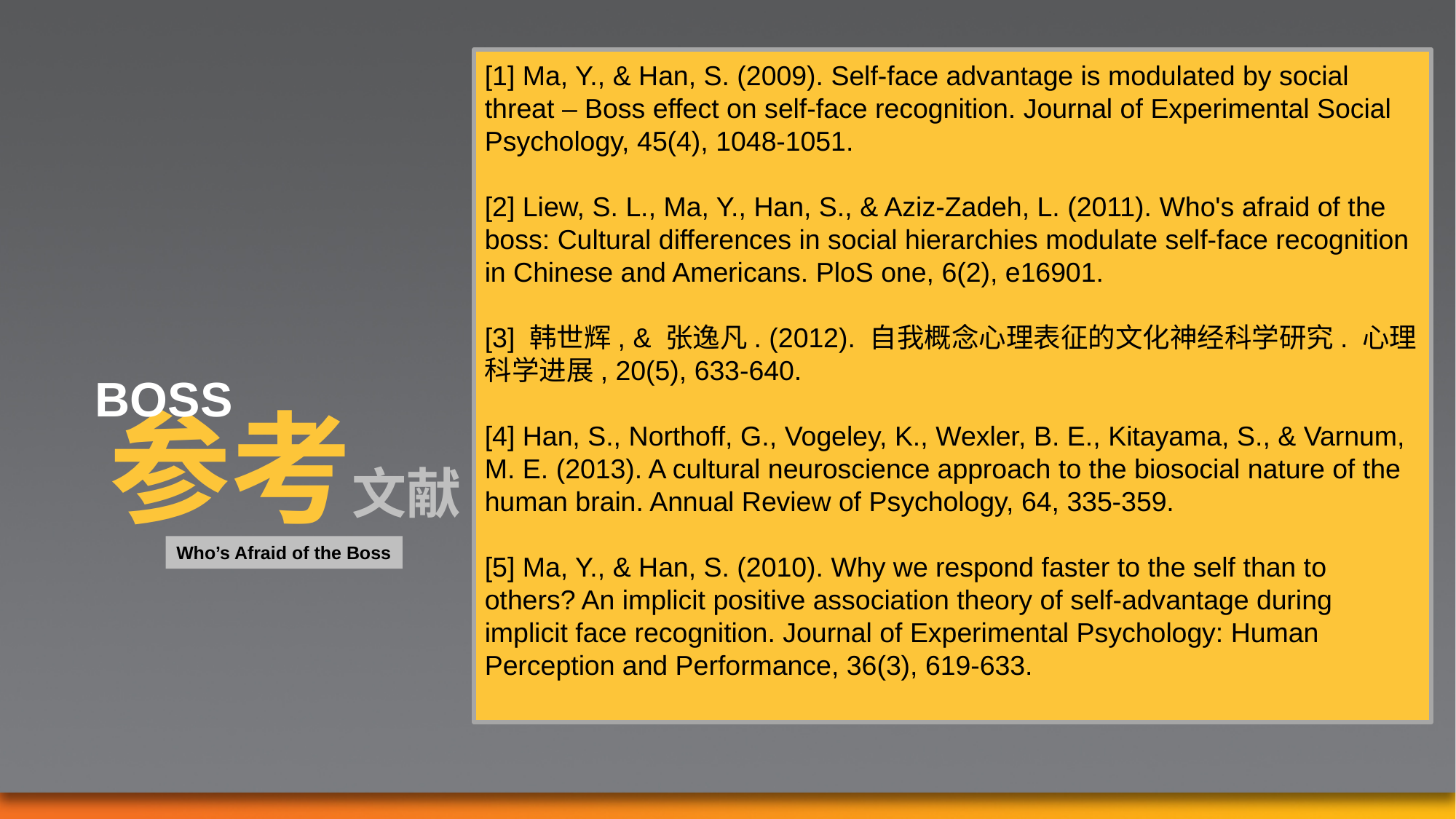

[1] Ma, Y., & Han, S. (2009). Self-face advantage is modulated by social threat – Boss effect on self-face recognition. Journal of Experimental Social Psychology, 45(4), 1048-1051.

[2] Liew, S. L., Ma, Y., Han, S., & Aziz-Zadeh, L. (2011). Who's afraid of the boss: Cultural differences in social hierarchies modulate self-face recognition in Chinese and Americans. PloS one, 6(2), e16901.

[3] 韩世辉, & 张逸凡. (2012). 自我概念心理表征的文化神经科学研究. 心理科学进展, 20(5), 633-640.

[4] Han, S., Northoff, G., Vogeley, K., Wexler, B. E., Kitayama, S., & Varnum, M. E. (2013). A cultural neuroscience approach to the biosocial nature of the human brain. Annual Review of Psychology, 64, 335-359.

[5] Ma, Y., & Han, S. (2010). Why we respond faster to the self than to others? An implicit positive association theory of self-advantage during implicit face recognition. Journal of Experimental Psychology: Human Perception and Performance, 36(3), 619-633.

BOSS
参考文献
Who’s Afraid of the Boss